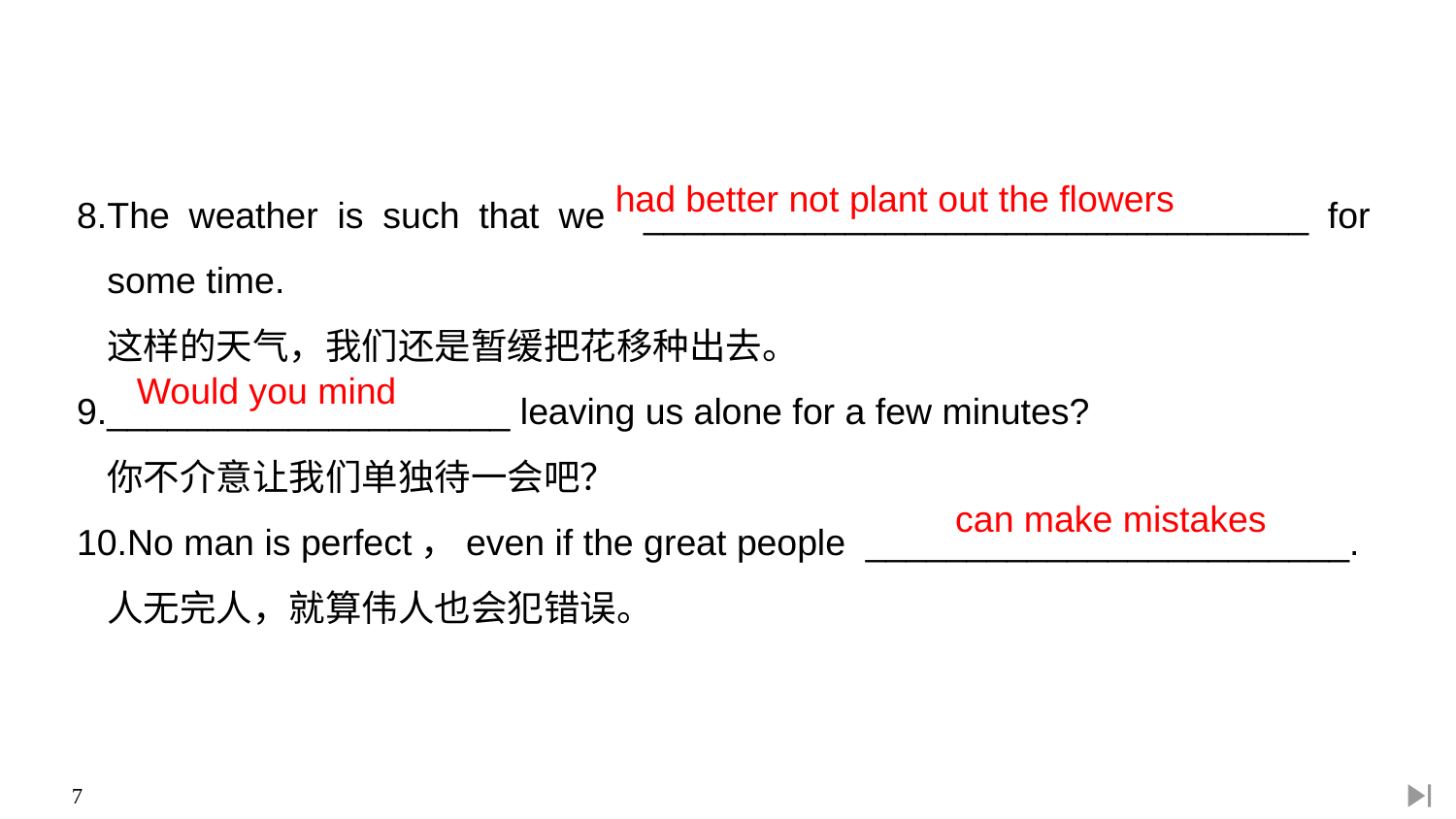

8.The weather is such that we  _________________________________ for some time.
	这样的天气，我们还是暂缓把花移种出去。
9.____________________ leaving us alone for a few minutes?
	你不介意让我们单独待一会吧？
10.No man is perfect，even if the great people  ________________________.
	人无完人，就算伟人也会犯错误。
had better not plant out the flowers
Would you mind
can make mistakes